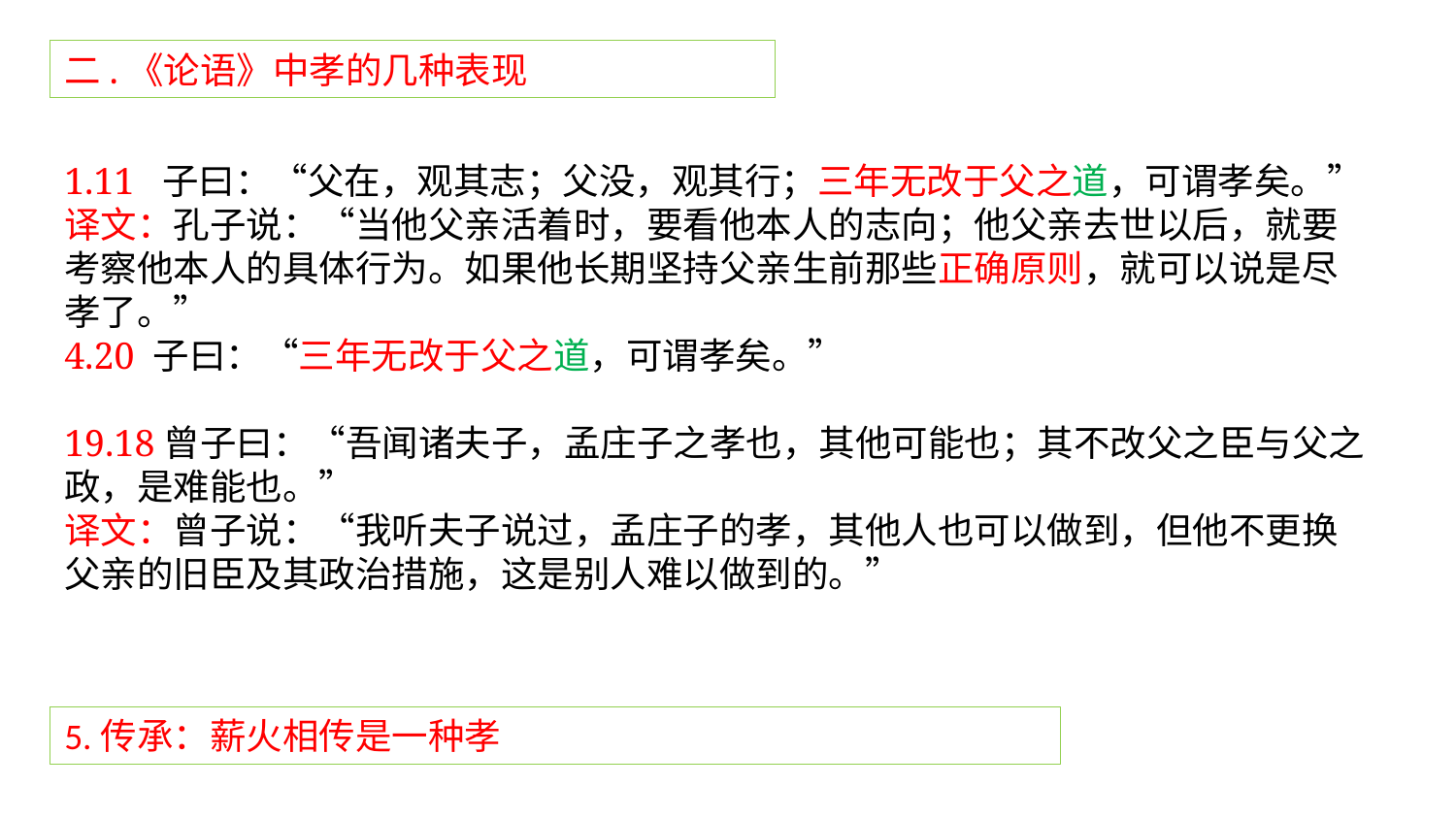

二.《论语》中孝的几种表现
1.11  子曰：“父在，观其志；父没，观其行；三年无改于父之道，可谓孝矣。”
译文：孔子说：“当他父亲活着时，要看他本人的志向；他父亲去世以后，就要考察他本人的具体行为。如果他长期坚持父亲生前那些正确原则，就可以说是尽孝了。”
4.20 子曰：“三年无改于父之道，可谓孝矣。”

19.18曾子曰：“吾闻诸夫子，孟庄子之孝也，其他可能也；其不改父之臣与父之政，是难能也。”
译文：曾子说：“我听夫子说过，孟庄子的孝，其他人也可以做到，但他不更换父亲的旧臣及其政治措施，这是别人难以做到的。”

5.传承：薪火相传是一种孝